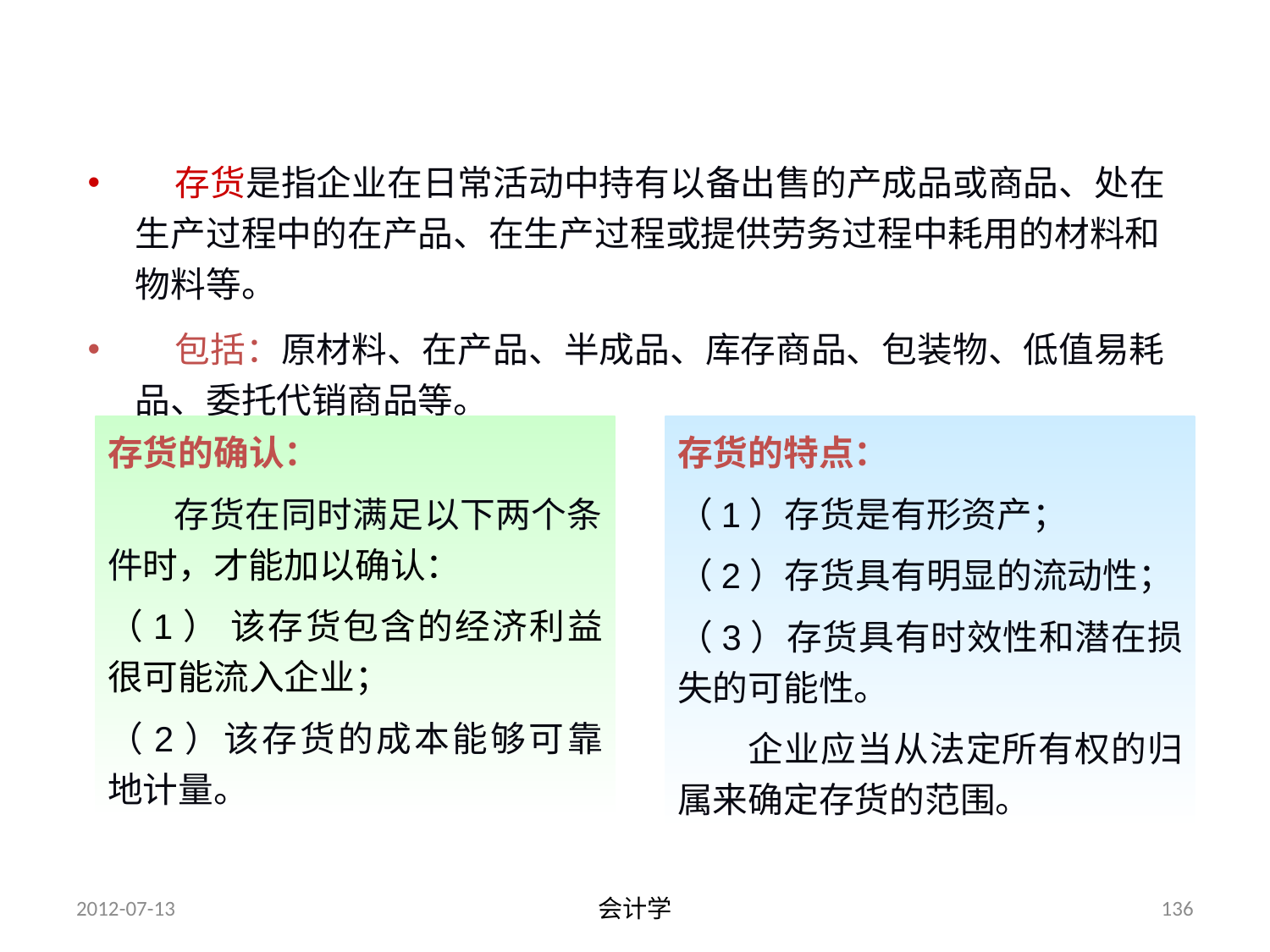

# 一、存货概述（P.98）
    存货是指企业在日常活动中持有以备出售的产成品或商品、处在生产过程中的在产品、在生产过程或提供劳务过程中耗用的材料和物料等。
    包括：原材料、在产品、半成品、库存商品、包装物、低值易耗品、委托代销商品等。
存货的确认：
       存货在同时满足以下两个条件时，才能加以确认：
（1） 该存货包含的经济利益很可能流入企业；
（2）该存货的成本能够可靠地计量。
存货的特点：
（1）存货是有形资产；
（2）存货具有明显的流动性；
（3）存货具有时效性和潜在损失的可能性。
       企业应当从法定所有权的归属来确定存货的范围。
2012-07-13
会计学
136